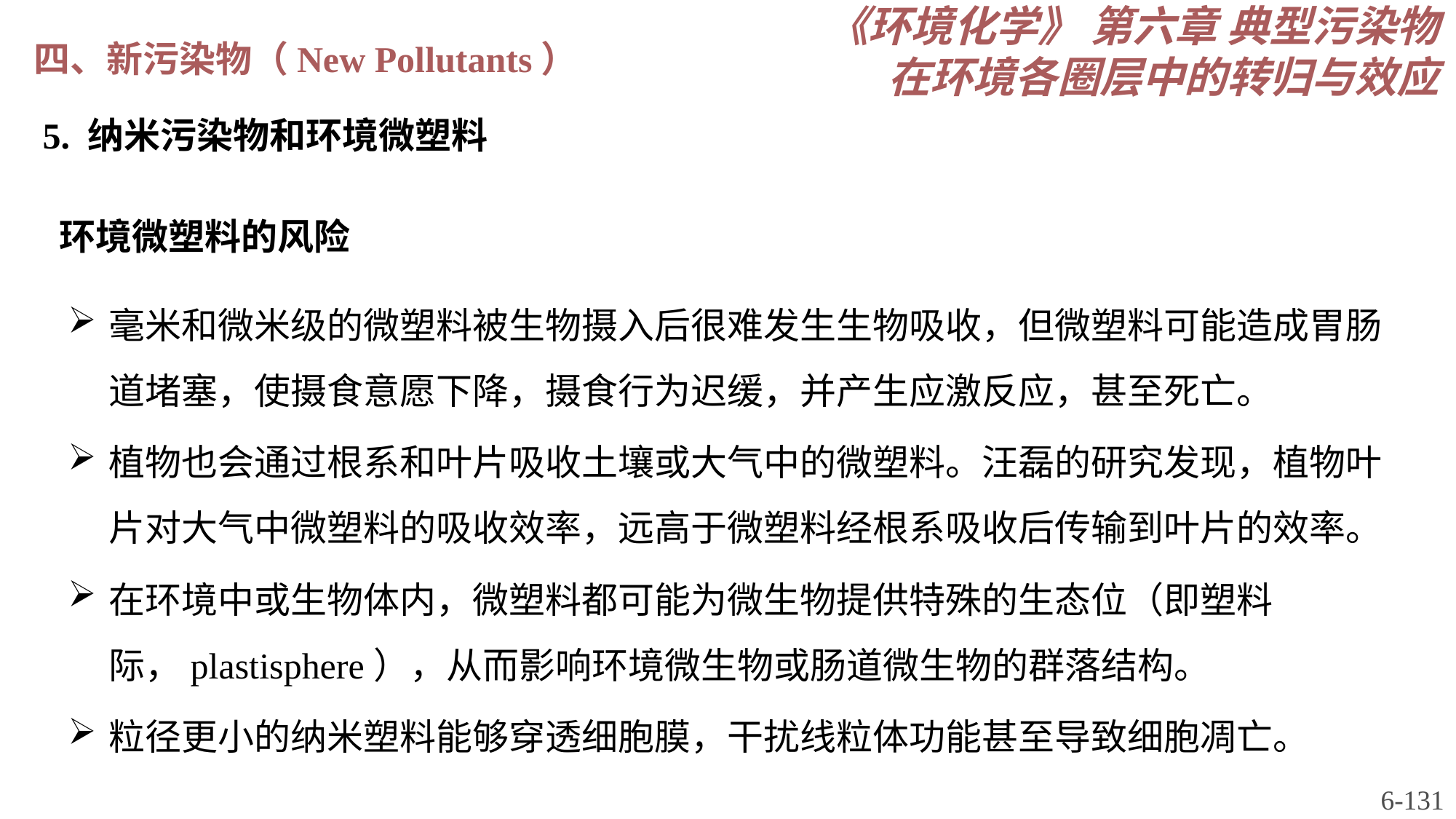

《环境化学》 第六章 典型污染物在环境各圈层中的转归与效应
四、新污染物（New Pollutants）
5. 纳米污染物和环境微塑料
环境微塑料的风险
毫米和微米级的微塑料被生物摄入后很难发生生物吸收，但微塑料可能造成胃肠道堵塞，使摄食意愿下降，摄食行为迟缓，并产生应激反应，甚至死亡。
植物也会通过根系和叶片吸收土壤或大气中的微塑料。汪磊的研究发现，植物叶片对大气中微塑料的吸收效率，远高于微塑料经根系吸收后传输到叶片的效率。
在环境中或生物体内，微塑料都可能为微生物提供特殊的生态位（即塑料际，plastisphere），从而影响环境微生物或肠道微生物的群落结构。
粒径更小的纳米塑料能够穿透细胞膜，干扰线粒体功能甚至导致细胞凋亡。
6-131